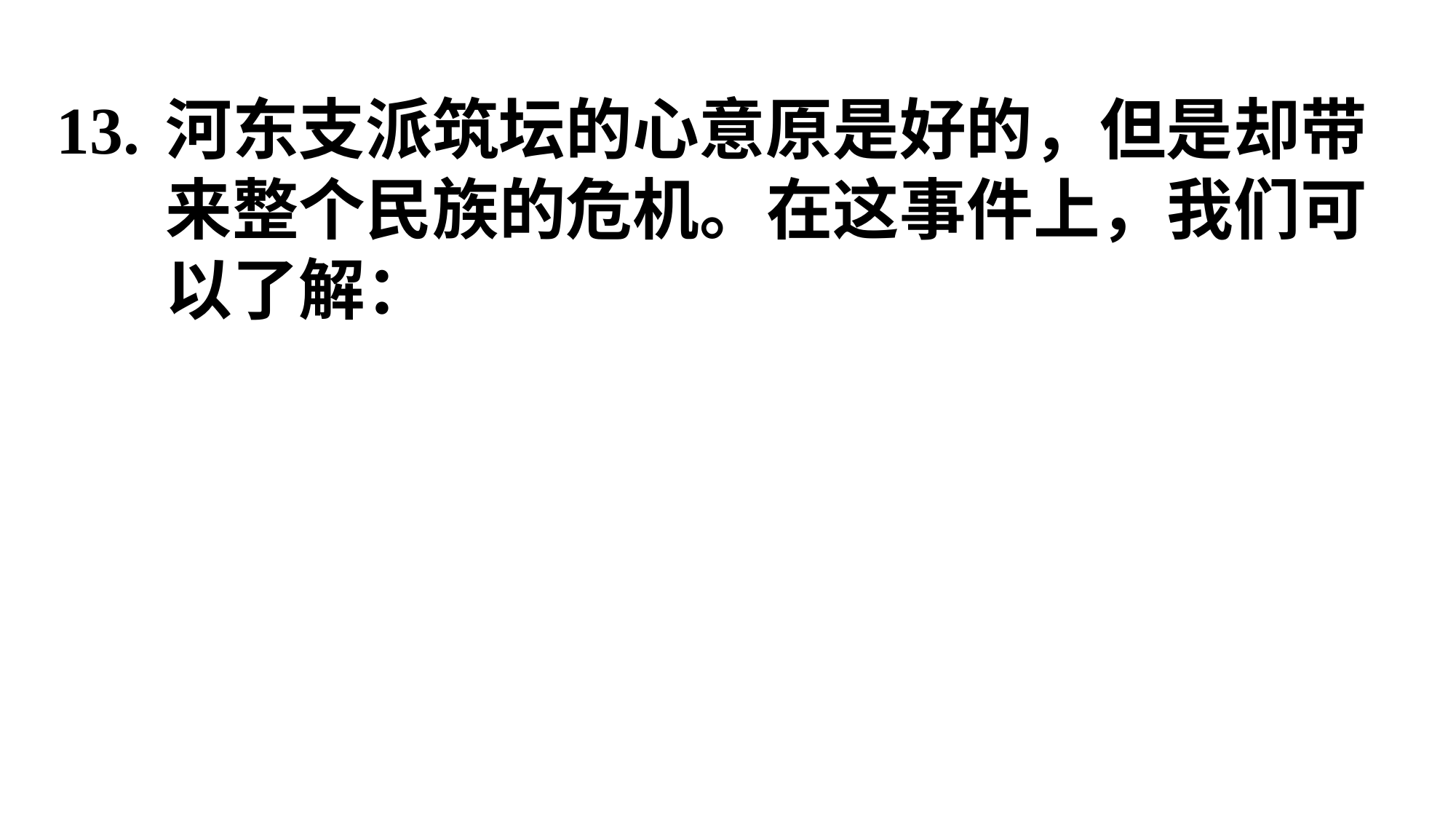

13.	河东支派筑坛的心意原是好的，但是却带来整个民族的危机。在这事件上，我们可以了解：